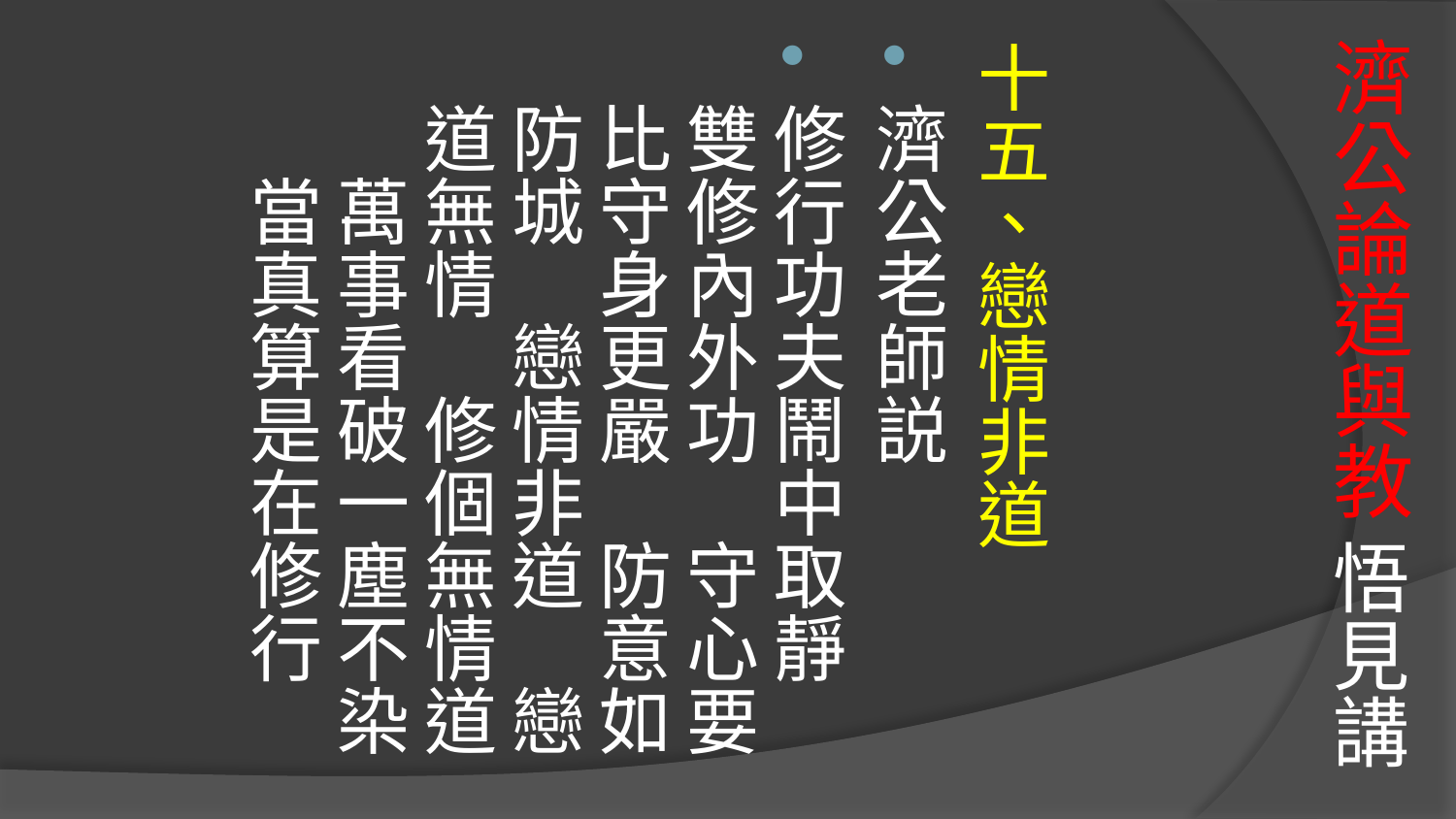

# 濟公論道與教 悟見講
十五、戀情非道
濟公老師説
修行功夫鬧中取靜　雙修內外功　守心要比守身更嚴　防意如防城　戀情非道　戀道無情　修個無情道　萬事看破一塵不染　當真算是在修行